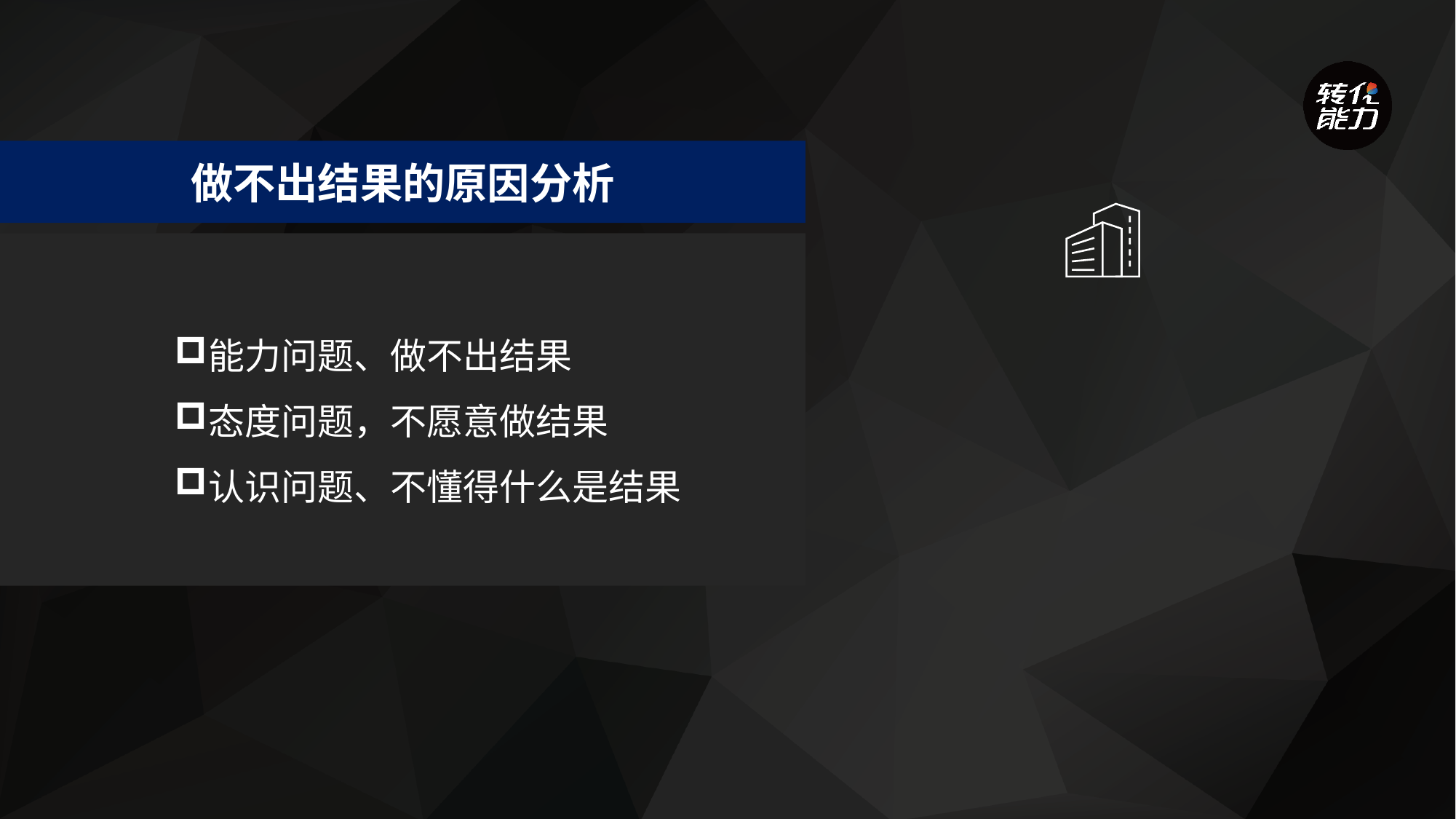

做不出结果的原因分析

能力问题、做不出结果
态度问题，不愿意做结果
认识问题、不懂得什么是结果